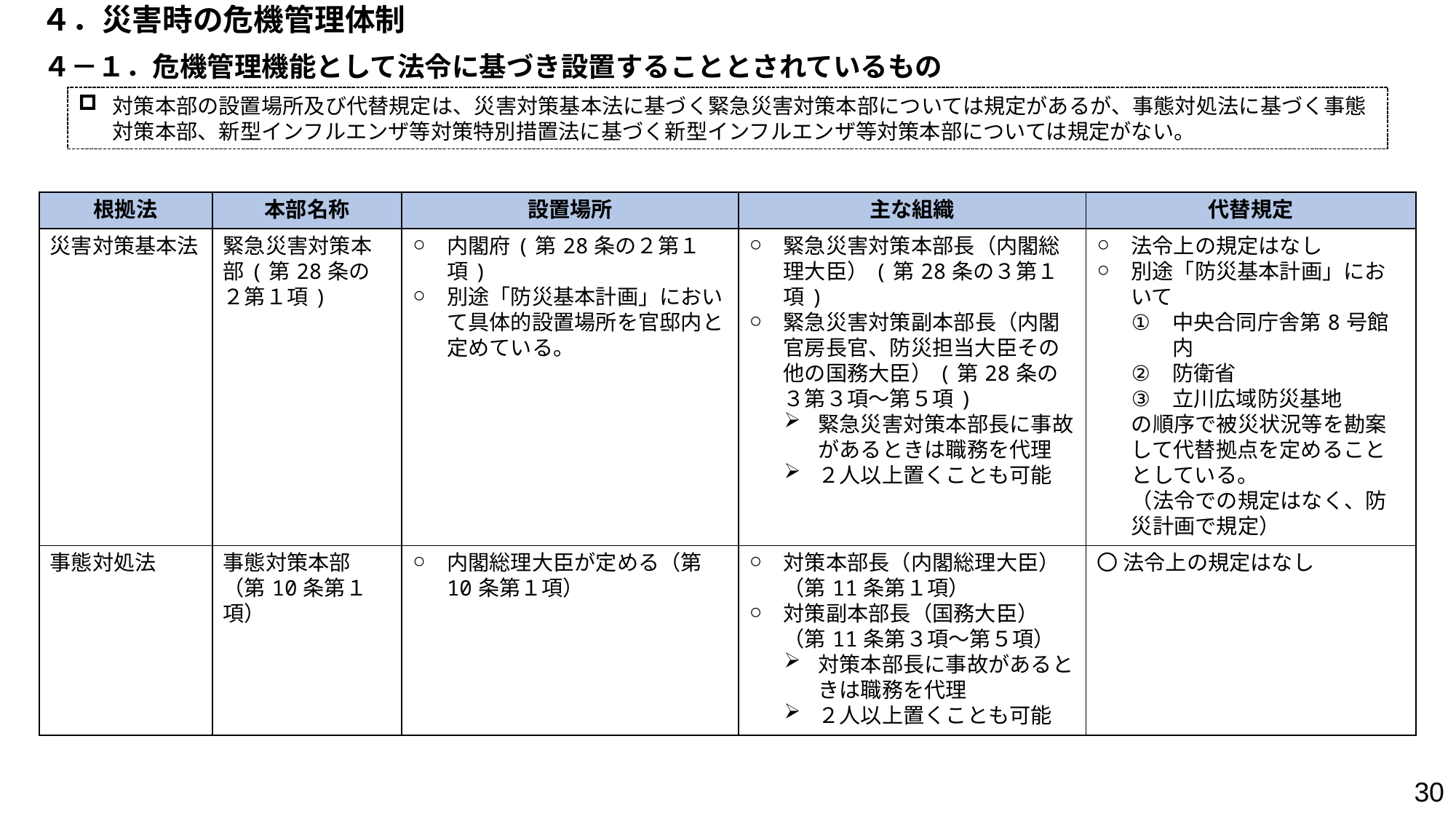

４．災害時の危機管理体制
４－１．危機管理機能として法令に基づき設置することとされているもの
対策本部の設置場所及び代替規定は、災害対策基本法に基づく緊急災害対策本部については規定があるが、事態対処法に基づく事態対策本部、新型インフルエンザ等対策特別措置法に基づく新型インフルエンザ等対策本部については規定がない。
| 根拠法 | 本部名称 | 設置場所 | 主な組織 | 代替規定 |
| --- | --- | --- | --- | --- |
| 災害対策基本法 | 緊急災害対策本部(第28条の２第１項) | 内閣府(第28条の２第１項) 別途「防災基本計画」において具体的設置場所を官邸内と定めている。 | 緊急災害対策本部長（内閣総理大臣）(第28条の３第１項) 緊急災害対策副本部長（内閣官房長官、防災担当大臣その他の国務大臣）(第28条の３第３項～第５項) 緊急災害対策本部長に事故があるときは職務を代理 ２人以上置くことも可能 | 法令上の規定はなし 別途「防災基本計画」において 中央合同庁舎第8号館内 防衛省 立川広域防災基地 の順序で被災状況等を勘案して代替拠点を定めることとしている。 （法令での規定はなく、防災計画で規定） |
| 事態対処法 | 事態対策本部 （第10条第１項） | 内閣総理大臣が定める（第10条第１項） | 対策本部長（内閣総理大臣）（第11条第１項） 対策副本部長（国務大臣）（第11条第３項～第５項） 対策本部長に事故があるときは職務を代理 ２人以上置くことも可能 | 〇 法令上の規定はなし |
30